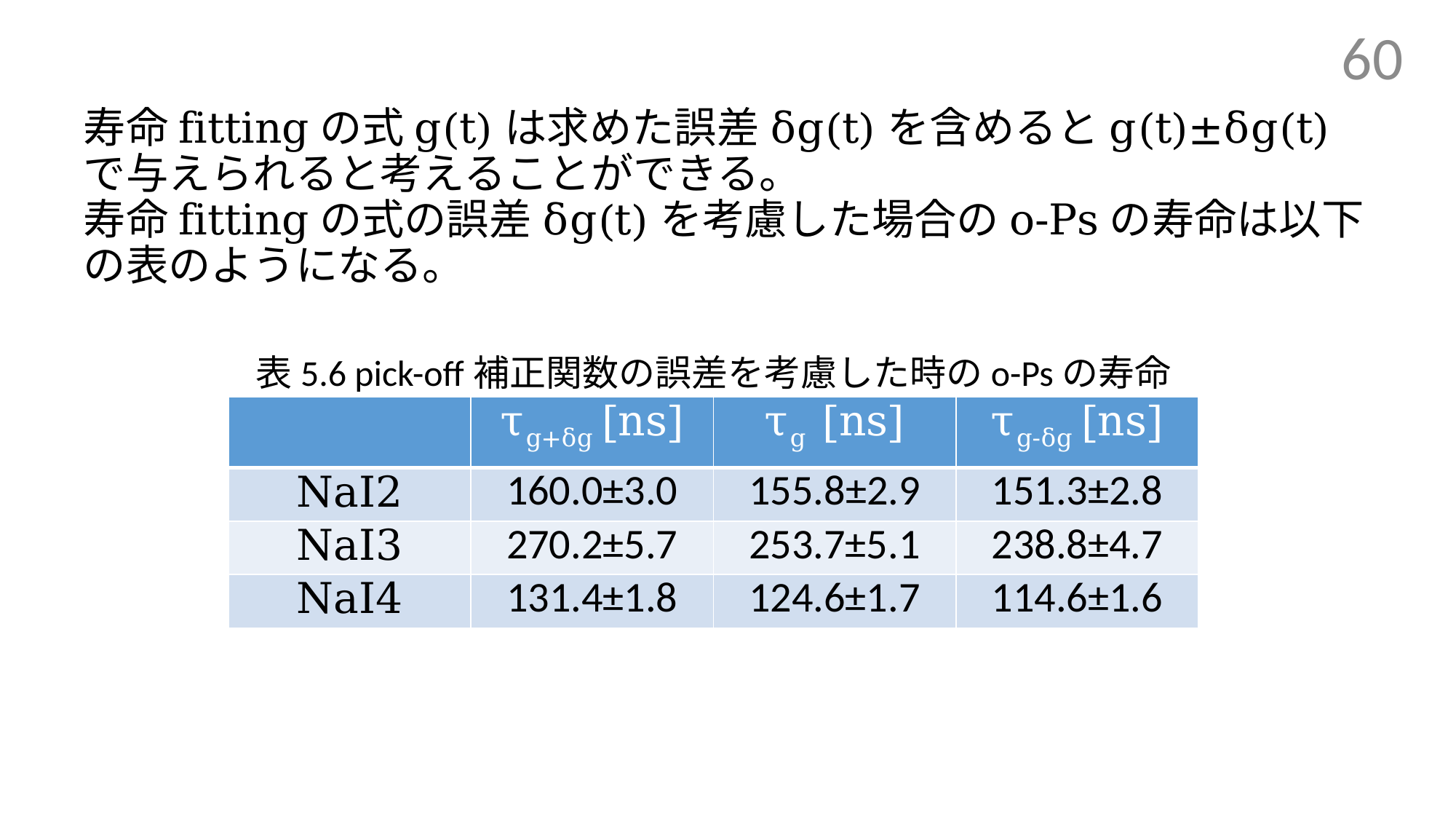

60
# 寿命fittingの式g(t)は求めた誤差δg(t)を含めるとg(t)±δg(t)で与えられると考えることができる。 寿命fittingの式の誤差δg(t)を考慮した場合のo-Psの寿命は以下の表のようになる。
表5.6 pick-off補正関数の誤差を考慮した時のo-Psの寿命
|  | τg+δg [ns] | τg [ns] | τg-δg [ns] |
| --- | --- | --- | --- |
| NaI2 | 160.0±3.0 | 155.8±2.9 | 151.3±2.8 |
| NaI3 | 270.2±5.7 | 253.7±5.1 | 238.8±4.7 |
| NaI4 | 131.4±1.8 | 124.6±1.7 | 114.6±1.6 |